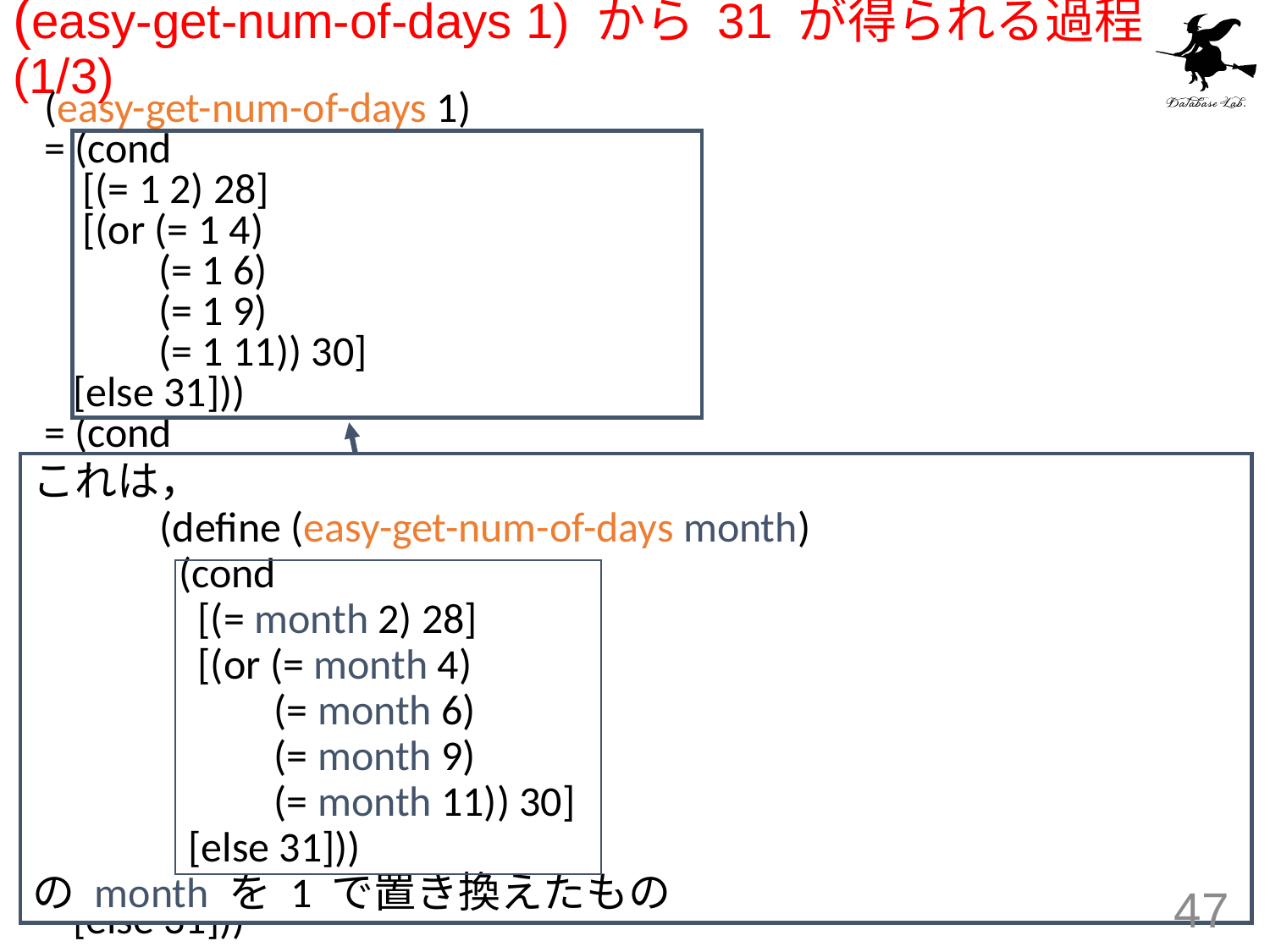

# (easy-get-num-of-days 1) から 31 が得られる過程 (1/3)
(easy-get-num-of-days 1)
= (cond
    [(= 1 2) 28]
    [(or (= 1 4)
            (= 1 6)
            (= 1 9)
            (= 1 11)) 30]
   [else 31]))
= (cond
    [false 28]
    [(or (= 1 4)
            (= 1 6)
            (= 1 9)
            (= 1 11)) 30]
   [else 31]))
= (cond
    [(or (= 1 4)
            (= 1 6)
            (= 1 9)
            (= 1 11)) 30]
   [else 31]))

これは，
	(define (easy-get-num-of-days month)
	  (cond
	    [(= month 2) 28]
	    [(or (= month 4)
	            (= month 6)
	            (= month 9)
	            (= month 11)) 30]
	   [else 31]))
の month を 1 で置き換えたもの

47